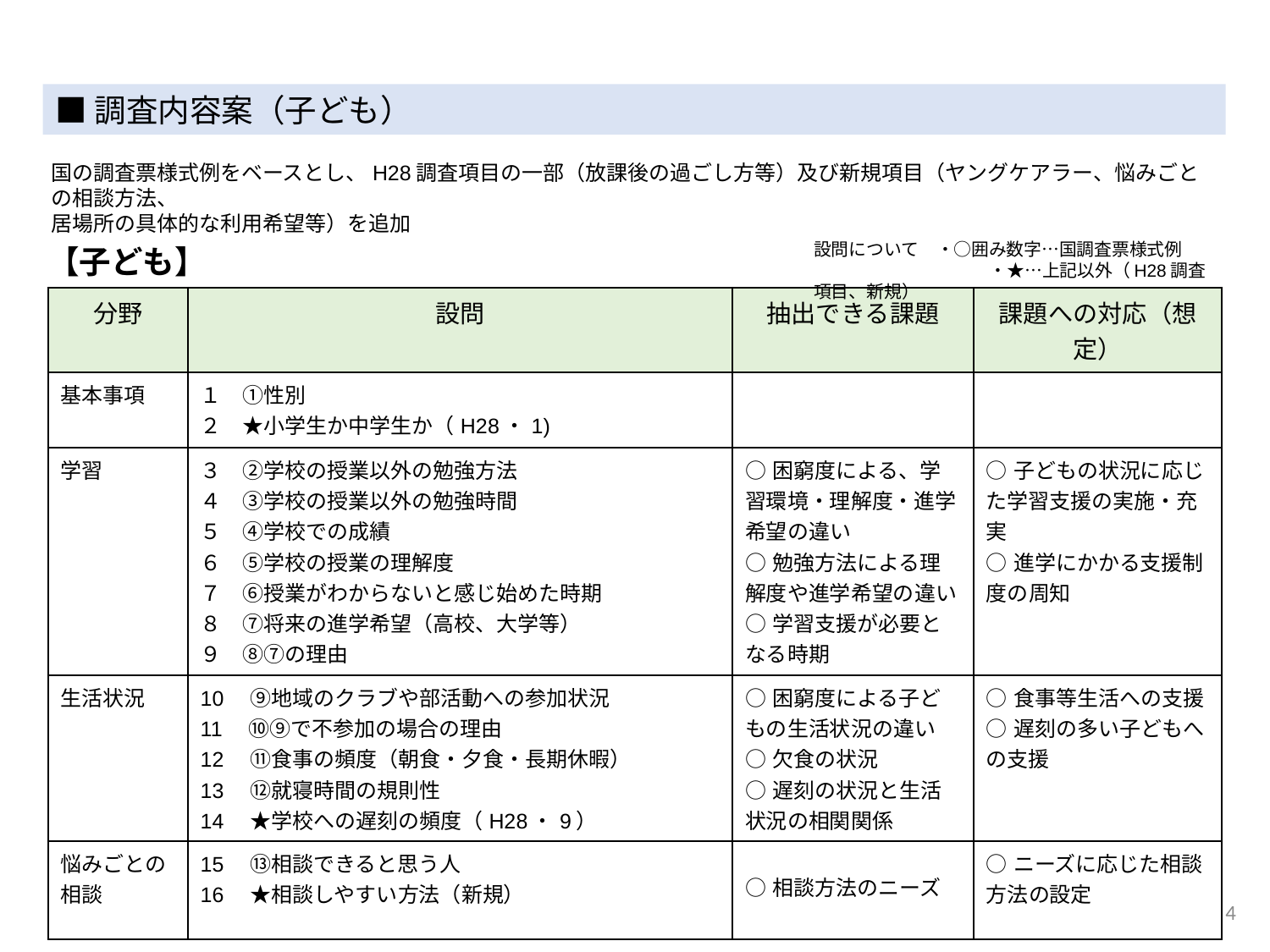

■調査内容案（子ども）
国の調査票様式例をベースとし、H28調査項目の一部（放課後の過ごし方等）及び新規項目（ヤングケアラー、悩みごとの相談方法、
居場所の具体的な利用希望等）を追加
設問について　・○囲み数字…国調査票様式例
　　　　　　　　　　・★…上記以外（H28調査項目、新規）
【子ども】
| 分野 | 設問 | 抽出できる課題 | 課題への対応（想定） |
| --- | --- | --- | --- |
| 基本事項 | １　①性別 ２　★小学生か中学生か（H28・1) |  |  |
| 学習 | ３　②学校の授業以外の勉強方法 ４　③学校の授業以外の勉強時間 ５　④学校での成績 ６　⑤学校の授業の理解度 ７　⑥授業がわからないと感じ始めた時期 ８　⑦将来の進学希望（高校、大学等） ９　⑧⑦の理由 | ○困窮度による、学習環境・理解度・進学希望の違い ○勉強方法による理解度や進学希望の違い ○学習支援が必要となる時期 | ○子どもの状況に応じた学習支援の実施・充実 ○進学にかかる支援制度の周知 |
| 生活状況 | 10　⑨地域のクラブや部活動への参加状況 11　⑩⑨で不参加の場合の理由 12　⑪食事の頻度（朝食・夕食・長期休暇） 13　⑫就寝時間の規則性 14　★学校への遅刻の頻度（H28・9） | ○困窮度による子どもの生活状況の違い ○欠食の状況 ○遅刻の状況と生活状況の相関関係 | ○食事等生活への支援 ○遅刻の多い子どもへの支援 |
| 悩みごとの相談 | 15　⑬相談できると思う人 16　★相談しやすい方法（新規） | ○相談方法のニーズ | ○ニーズに応じた相談方法の設定 |
4